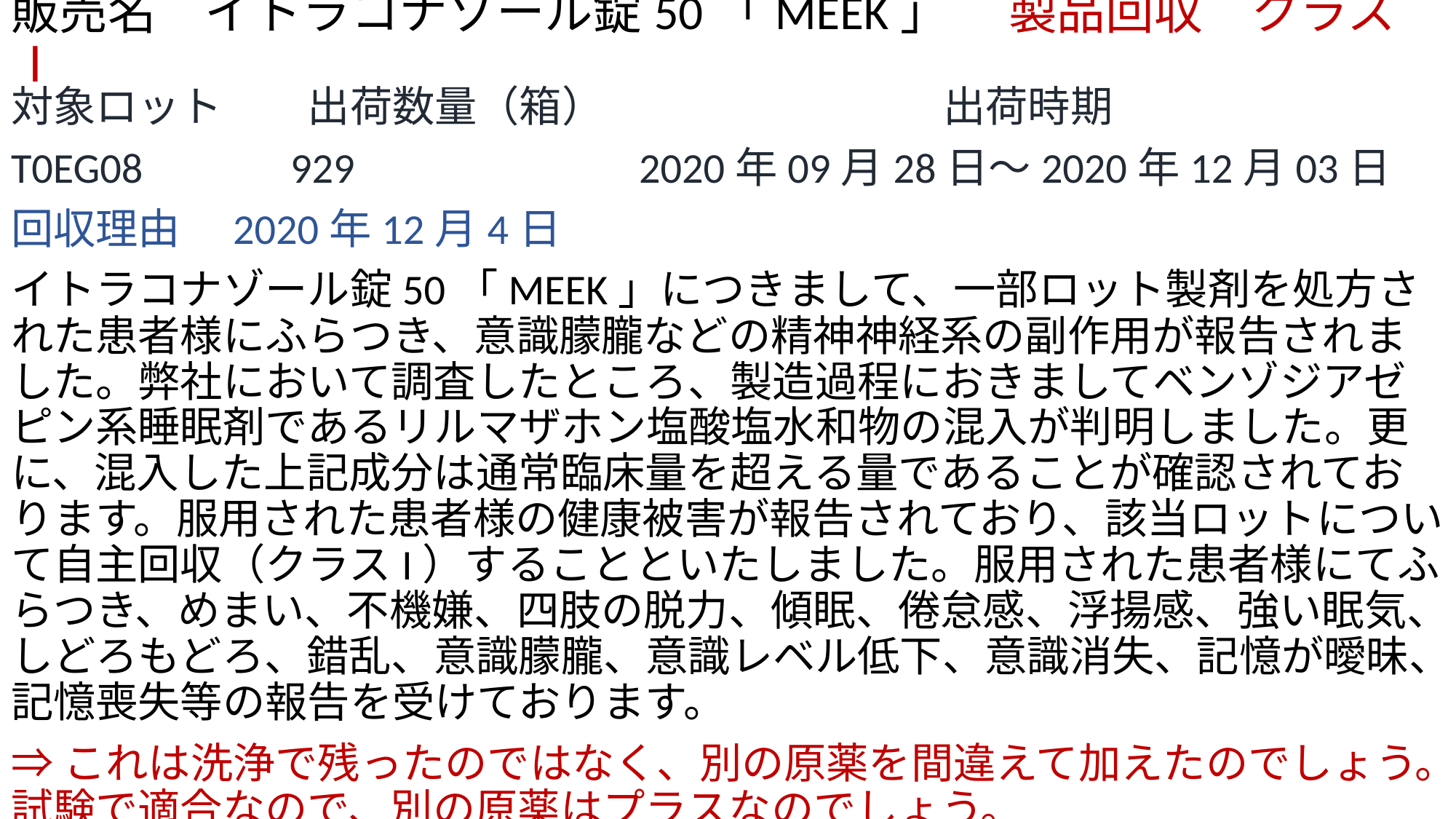

# 販売名　イトラコナゾール錠50「MEEK」 　製品回収　クラスⅠ
対象ロット　　出荷数量（箱）　　　　　　　　出荷時期
T0EG08　　　929　　　　　　 2020年09月28日～2020年12月03日
回収理由　2020年12月4日
イトラコナゾール錠50「MEEK」につきまして、一部ロット製剤を処方された患者様にふらつき、意識朦朧などの精神神経系の副作用が報告されました。弊社において調査したところ、製造過程におきましてベンゾジアゼピン系睡眠剤であるリルマザホン塩酸塩水和物の混入が判明しました。更に、混入した上記成分は通常臨床量を超える量であることが確認されております。服用された患者様の健康被害が報告されており、該当ロットについて自主回収（クラスI）することといたしました。服用された患者様にてふらつき、めまい、不機嫌、四肢の脱力、傾眠、倦怠感、浮揚感、強い眠気、しどろもどろ、錯乱、意識朦朧、意識レベル低下、意識消失、記憶が曖昧、記憶喪失等の報告を受けております。
⇒これは洗浄で残ったのではなく、別の原薬を間違えて加えたのでしょう。試験で適合なので、別の原薬はプラスなのでしょう。